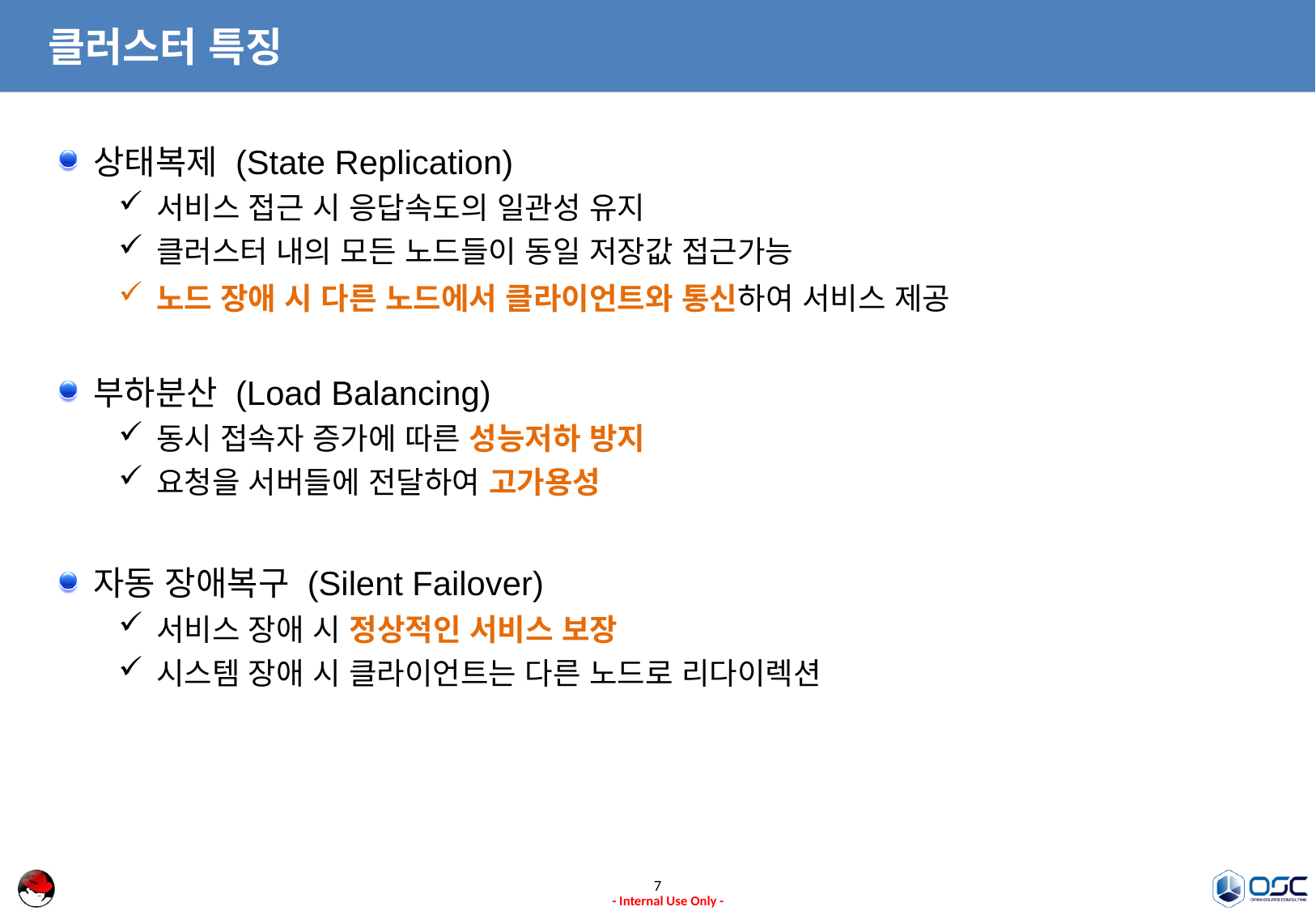

# 클러스터 특징
상태복제 (State Replication)
서비스 접근 시 응답속도의 일관성 유지
클러스터 내의 모든 노드들이 동일 저장값 접근가능
노드 장애 시 다른 노드에서 클라이언트와 통신하여 서비스 제공
부하분산 (Load Balancing)
동시 접속자 증가에 따른 성능저하 방지
요청을 서버들에 전달하여 고가용성

자동 장애복구 (Silent Failover)
서비스 장애 시 정상적인 서비스 보장
시스템 장애 시 클라이언트는 다른 노드로 리다이렉션